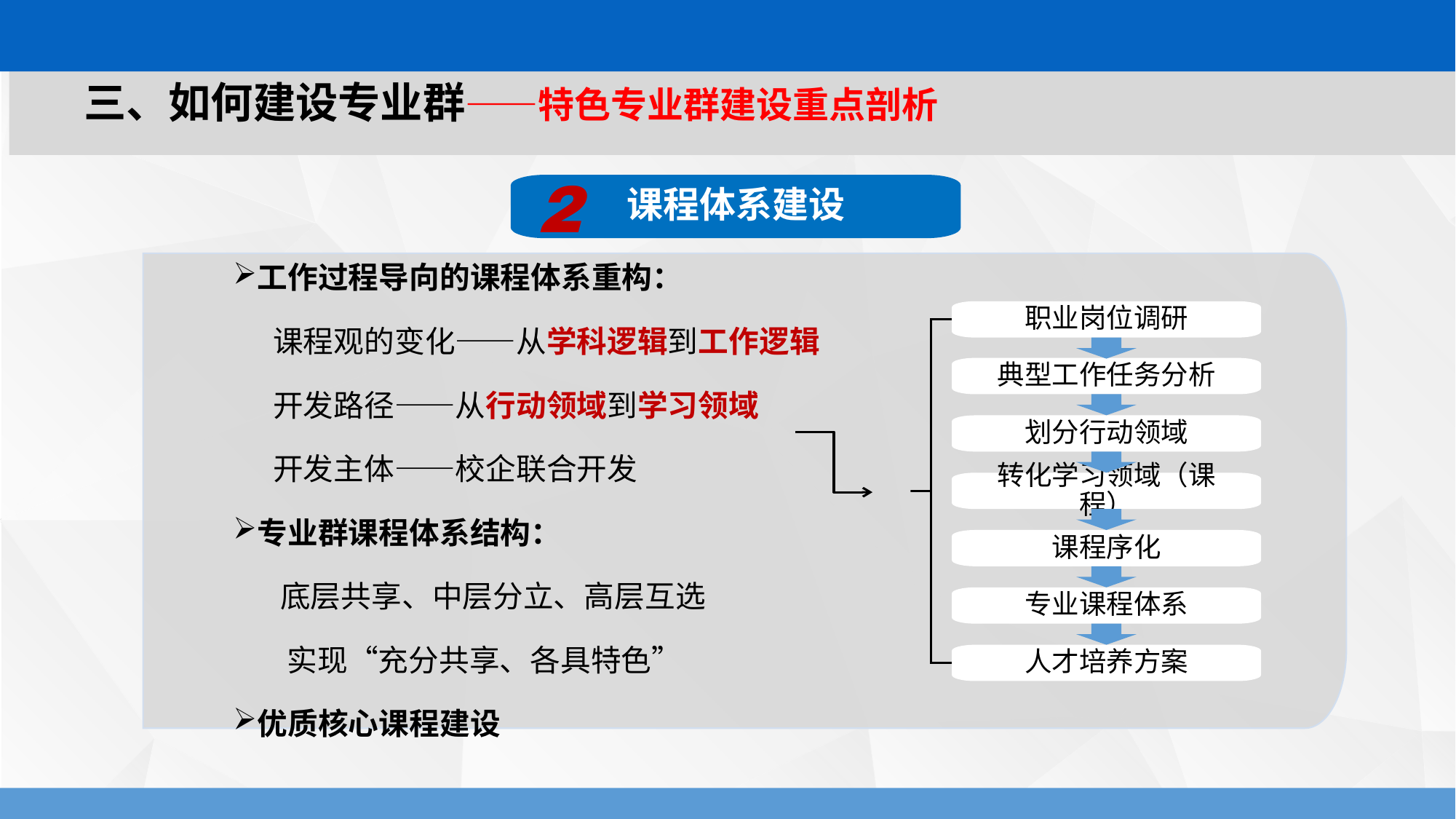

# 三、如何建设专业群——特色专业群建设重点剖析
2
课程体系建设
工作过程导向的课程体系重构：
                 课程观的变化——从学科逻辑到工作逻辑
                 开发路径——从行动领域到学习领域
                 开发主体——校企联合开发
专业群课程体系结构：
            底层共享、中层分立、高层互选
             实现“充分共享、各具特色”
优质核心课程建设

职业岗位调研

典型工作任务分析

划分行动领域

转化学习领域（课程）

课程序化

专业课程体系

人才培养方案